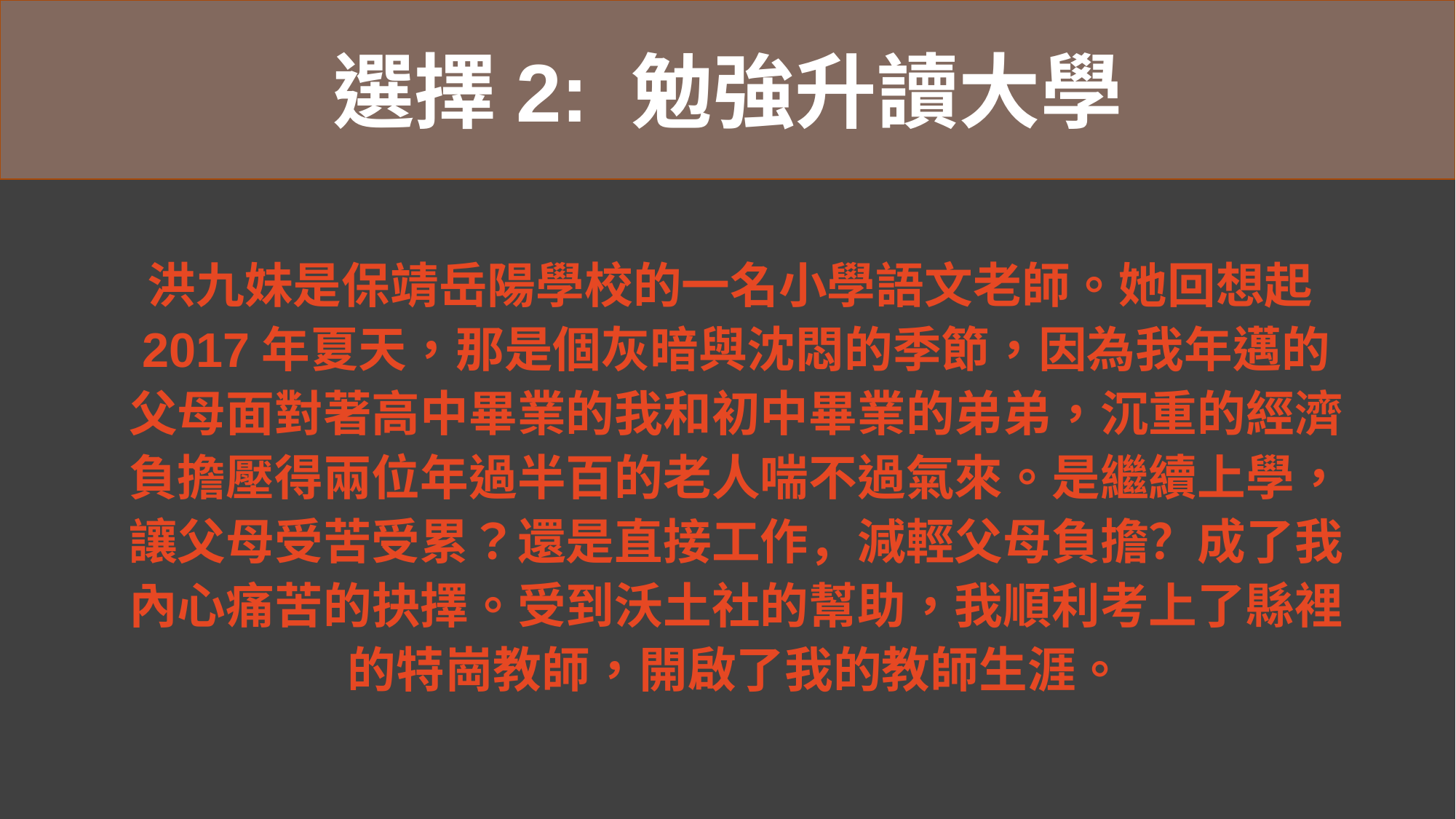

選擇2: 勉強升讀大學
洪九妹是保靖岳陽學校的一名小學語文老師。她回想起2017年夏天，那是個灰暗與沈悶的季節，因為我年邁的父母面對著高中畢業的我和初中畢業的弟弟，沉重的經濟負擔壓得兩位年過半百的老人喘不過氣來。是繼續上學，讓父母受苦受累？還是直接工作，減輕父母負擔？成了我內心痛苦的抉擇。受到沃土社的幫助，我順利考上了縣裡的特崗教師，開啟了我的教師生涯。